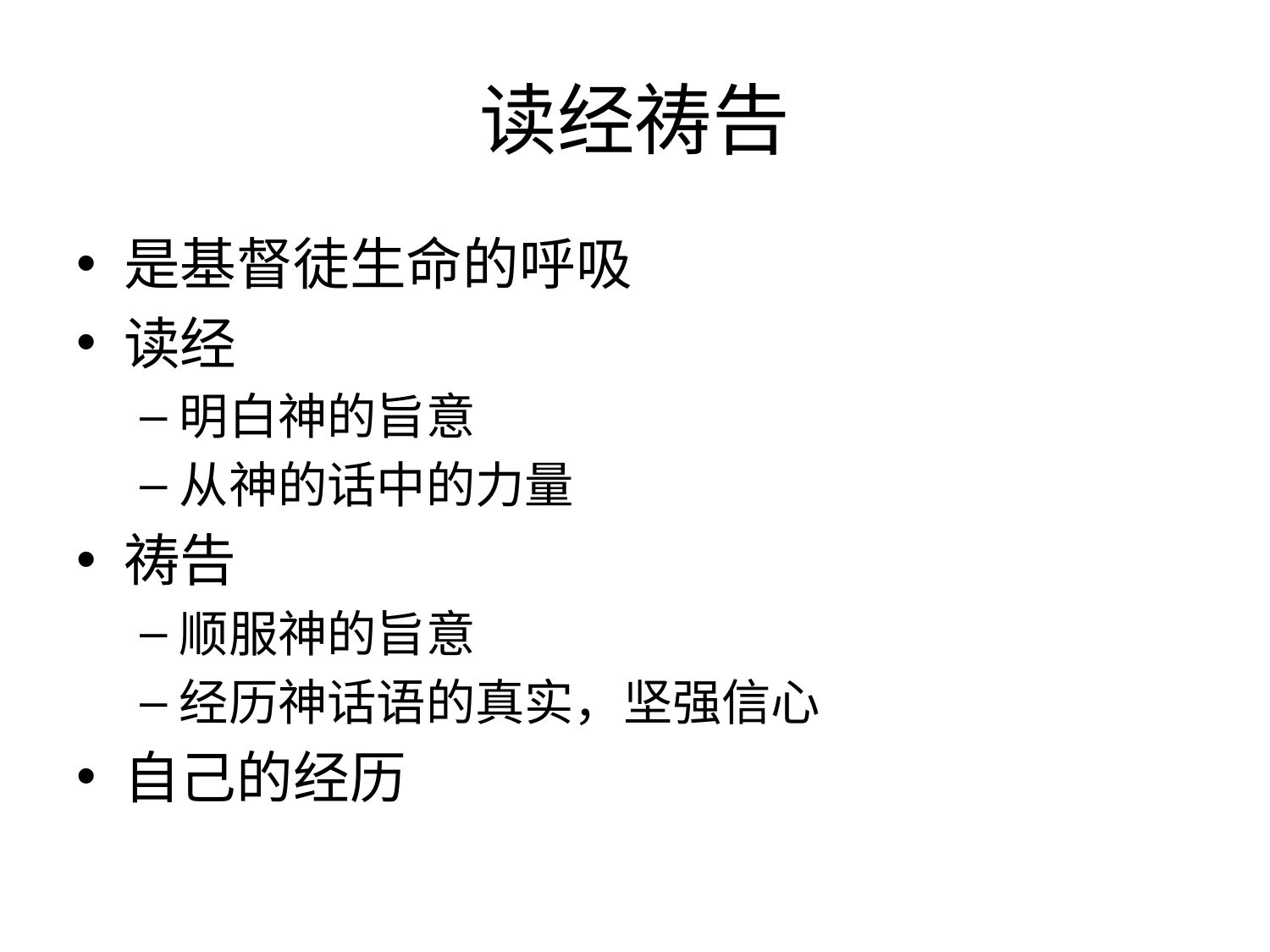

# 读经祷告
是基督徒生命的呼吸
读经
明白神的旨意
从神的话中的力量
祷告
顺服神的旨意
经历神话语的真实，坚强信心
自己的经历